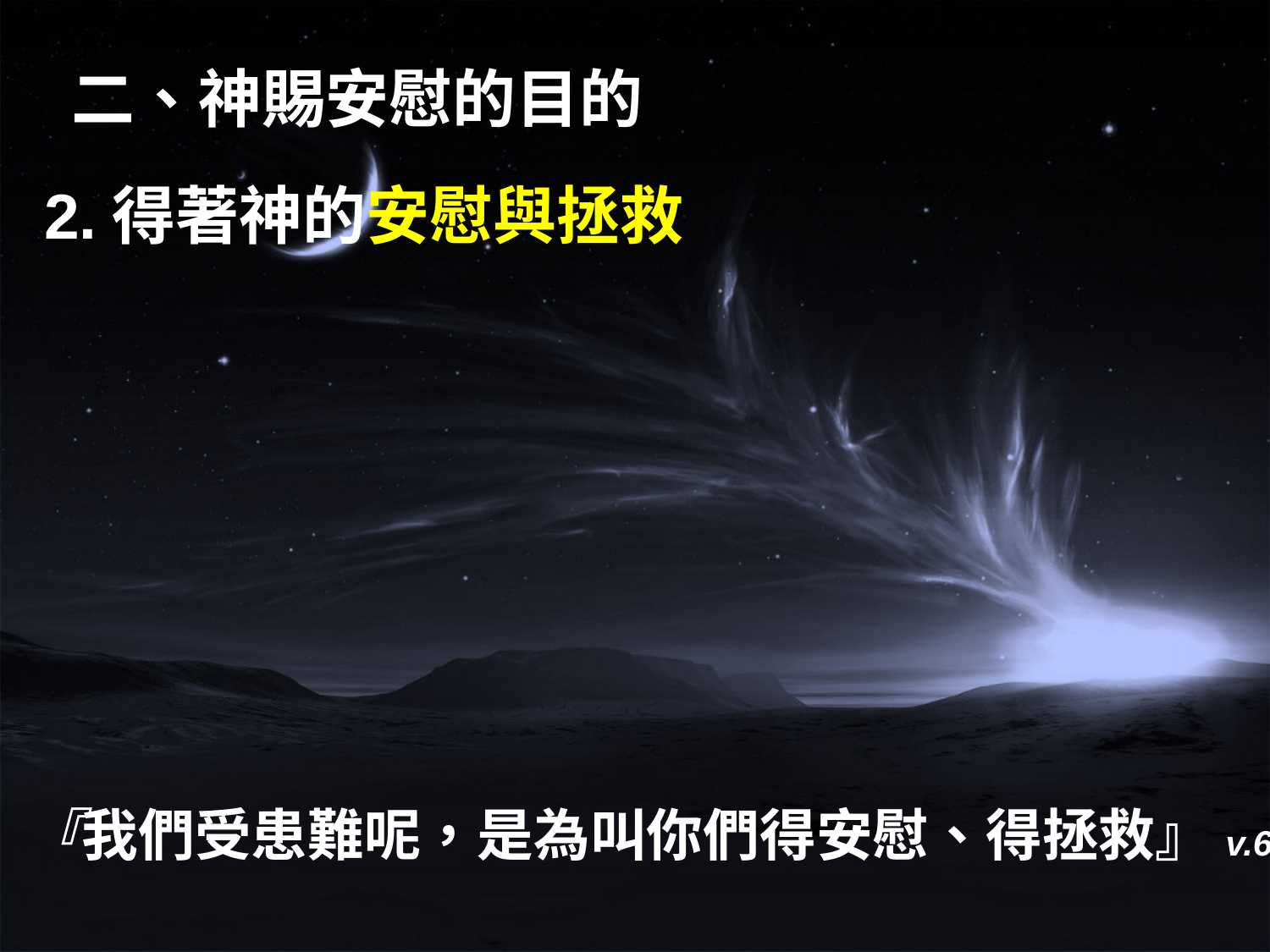

二、神賜安慰的目的
2.得著神的安慰與拯救
『我們受患難呢，是為叫你們得安慰、得拯救』v.6